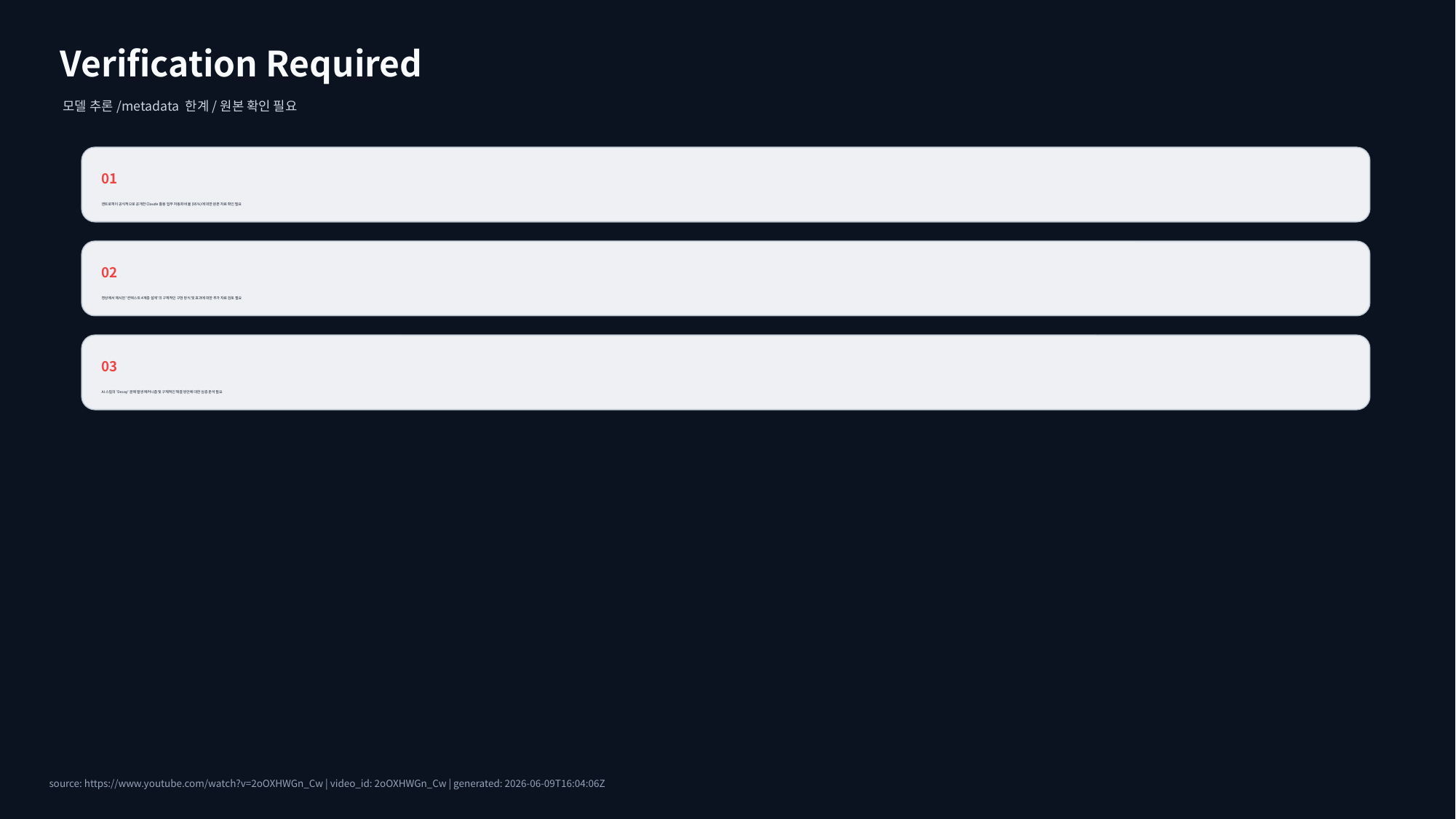

Verification Required
모델 추론/metadata 한계/원본 확인 필요

01
앤트로픽이 공식적으로 공개한 Claude 활용 업무 자동화 비율 (95%)에 대한 원본 자료 확인 필요

02
영상에서 제시된 '컨텍스트 4계층 설계'의 구체적인 구현 방식 및 효과에 대한 추가 자료 검토 필요

03
AI 스킬의 'Decay' 문제 발생 메커니즘 및 구체적인 해결 방안에 대한 심층 분석 필요
source: https://www.youtube.com/watch?v=2oOXHWGn_Cw | video_id: 2oOXHWGn_Cw | generated: 2026-06-09T16:04:06Z